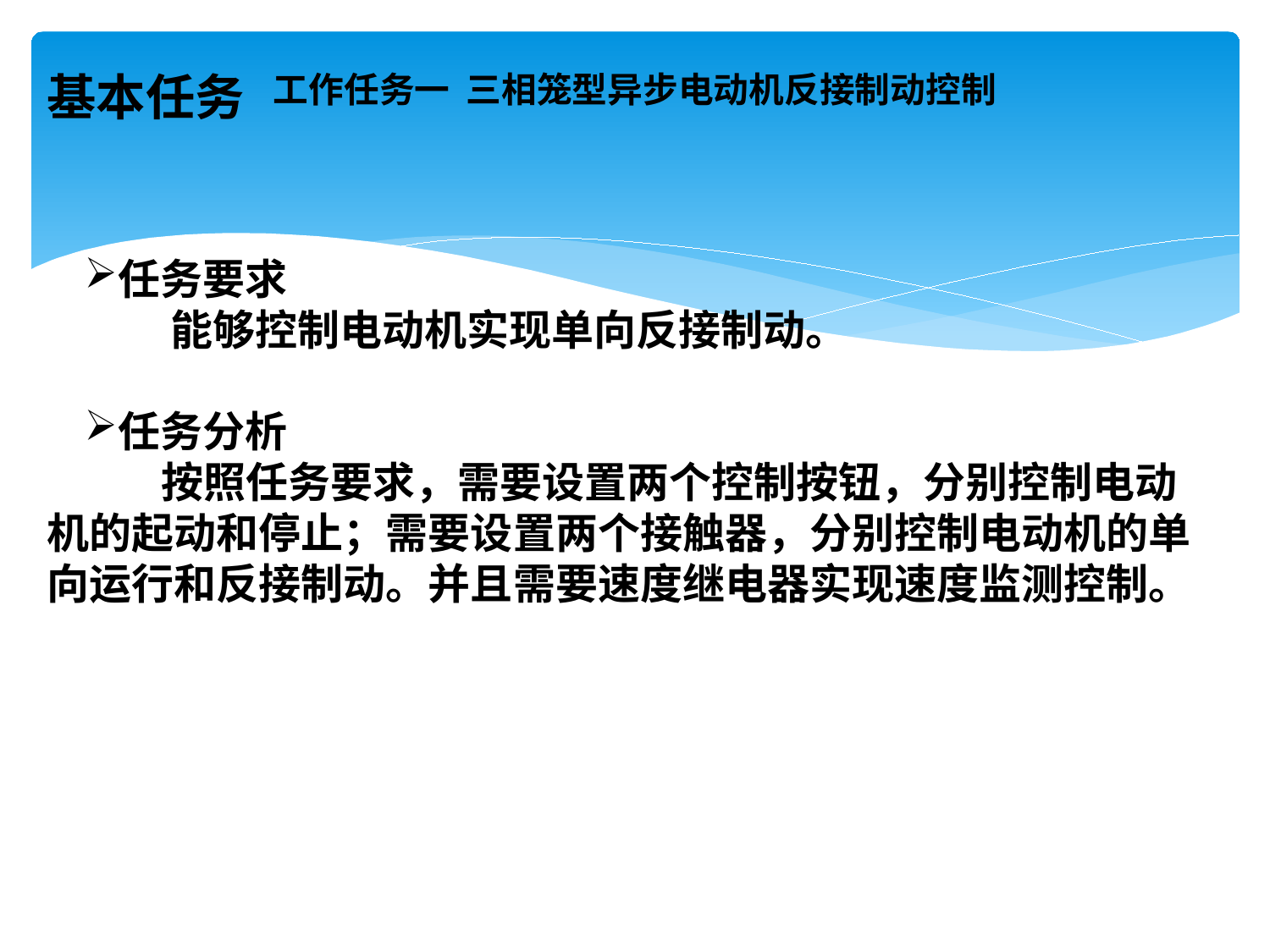

# 工作任务一  三相笼型异步电动机反接制动控制
基本任务
任务要求
        能够控制电动机实现单向反接制动。

任务分析
       按照任务要求，需要设置两个控制按钮，分别控制电动机的起动和停止；需要设置两个接触器，分别控制电动机的单向运行和反接制动。并且需要速度继电器实现速度监测控制。